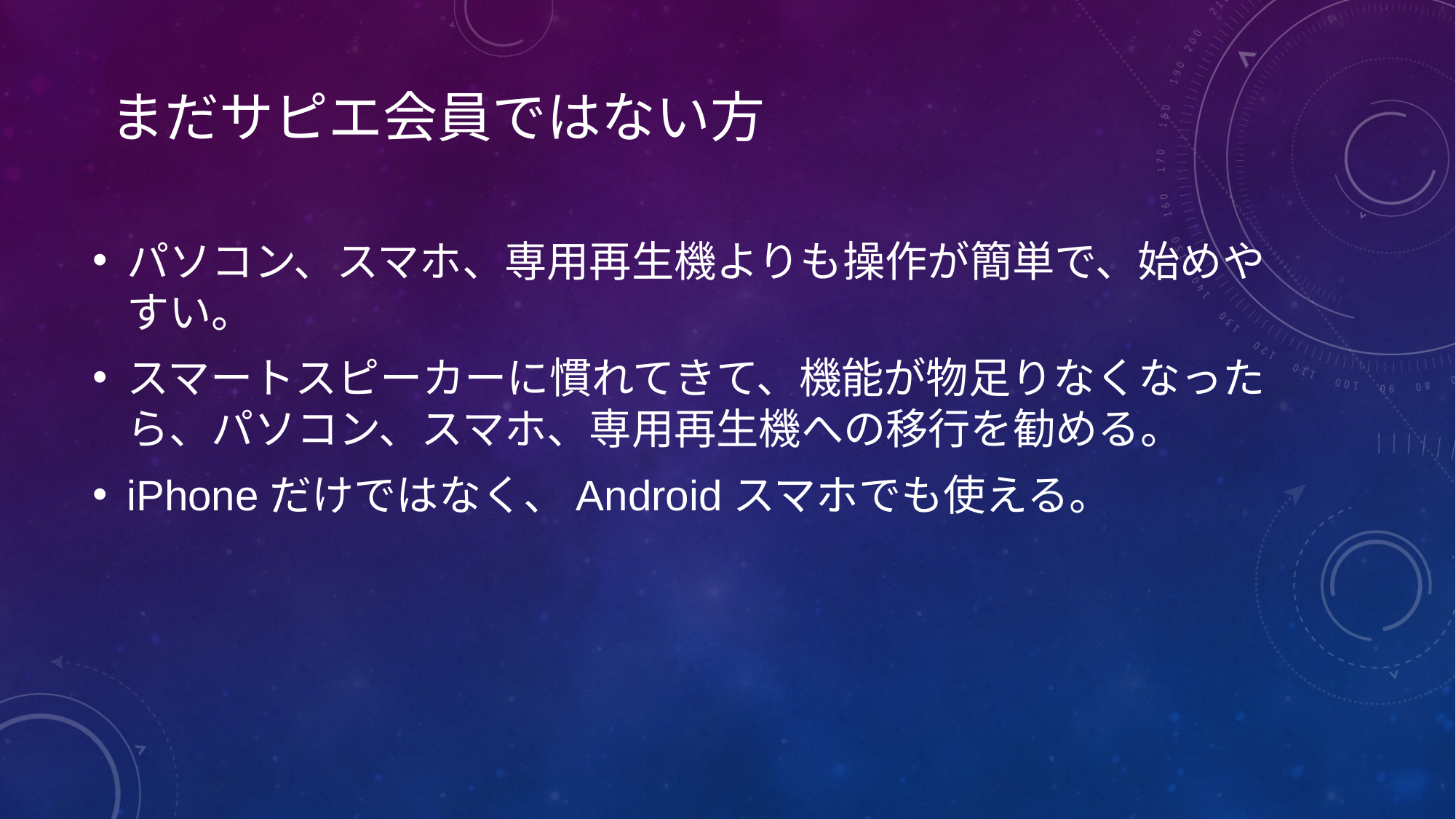

# まだサピエ会員ではない方
パソコン、スマホ、専用再生機よりも操作が簡単で、始めやすい。
スマートスピーカーに慣れてきて、機能が物足りなくなったら、パソコン、スマホ、専用再生機への移行を勧める。
iPhoneだけではなく、Androidスマホでも使える。